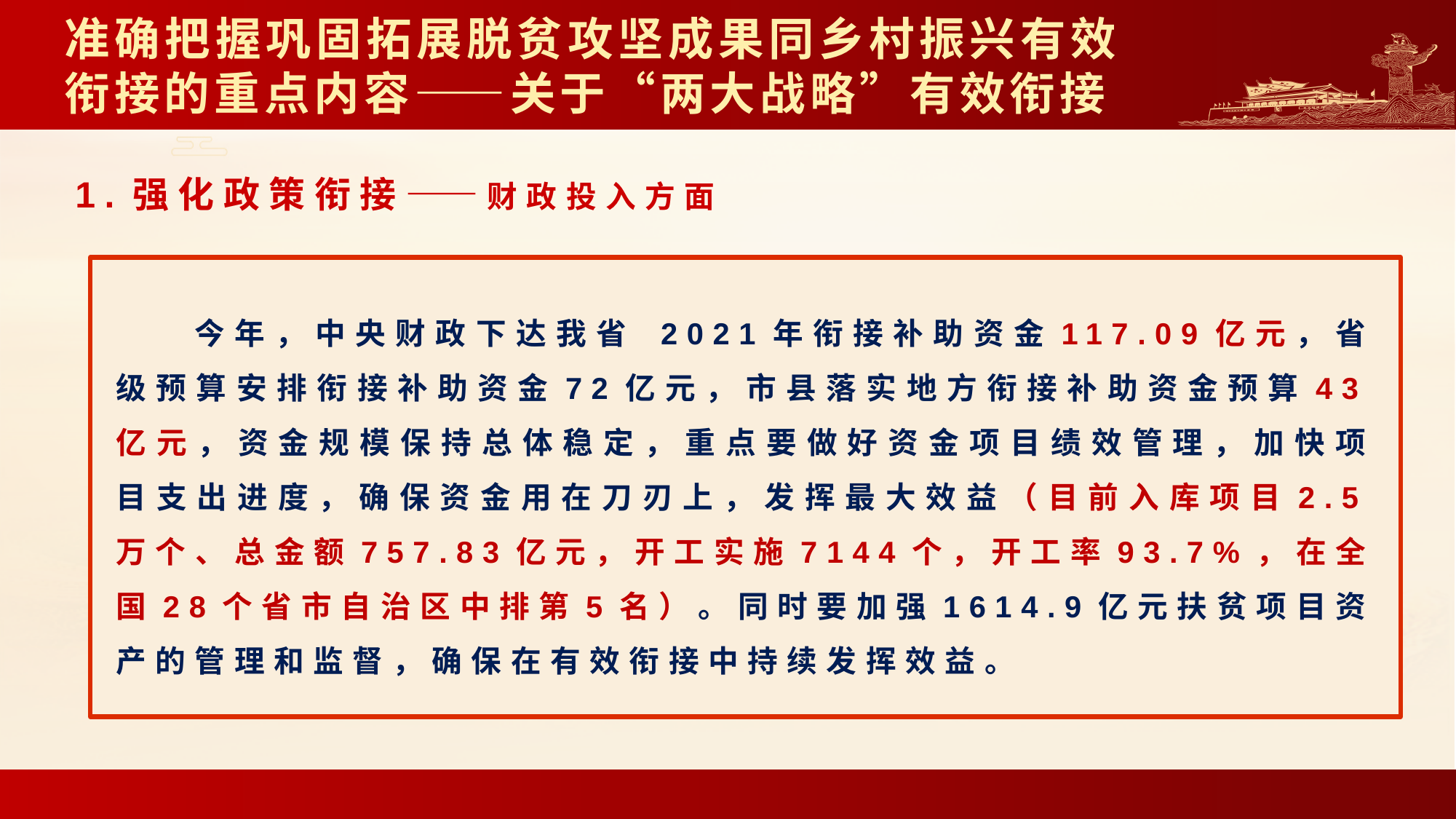

# 准确把握巩固拓展脱贫攻坚成果同乡村振兴有效衔接的重点内容——关于“两大战略”有效衔接
1.强化政策衔接——财政投入方面
今年，中央财政下达我省 2021年衔接补助资金117.09亿元，省级预算安排衔接补助资金72亿元，市县落实地方衔接补助资金预算43亿元，资金规模保持总体稳定，重点要做好资金项目绩效管理，加快项目支出进度，确保资金用在刀刃上，发挥最大效益（目前入库项目2.5万个、总金额757.83亿元，开工实施7144个，开工率93.7%，在全国28个省市自治区中排第5名）。同时要加强1614.9亿元扶贫项目资产的管理和监督，确保在有效衔接中持续发挥效益。